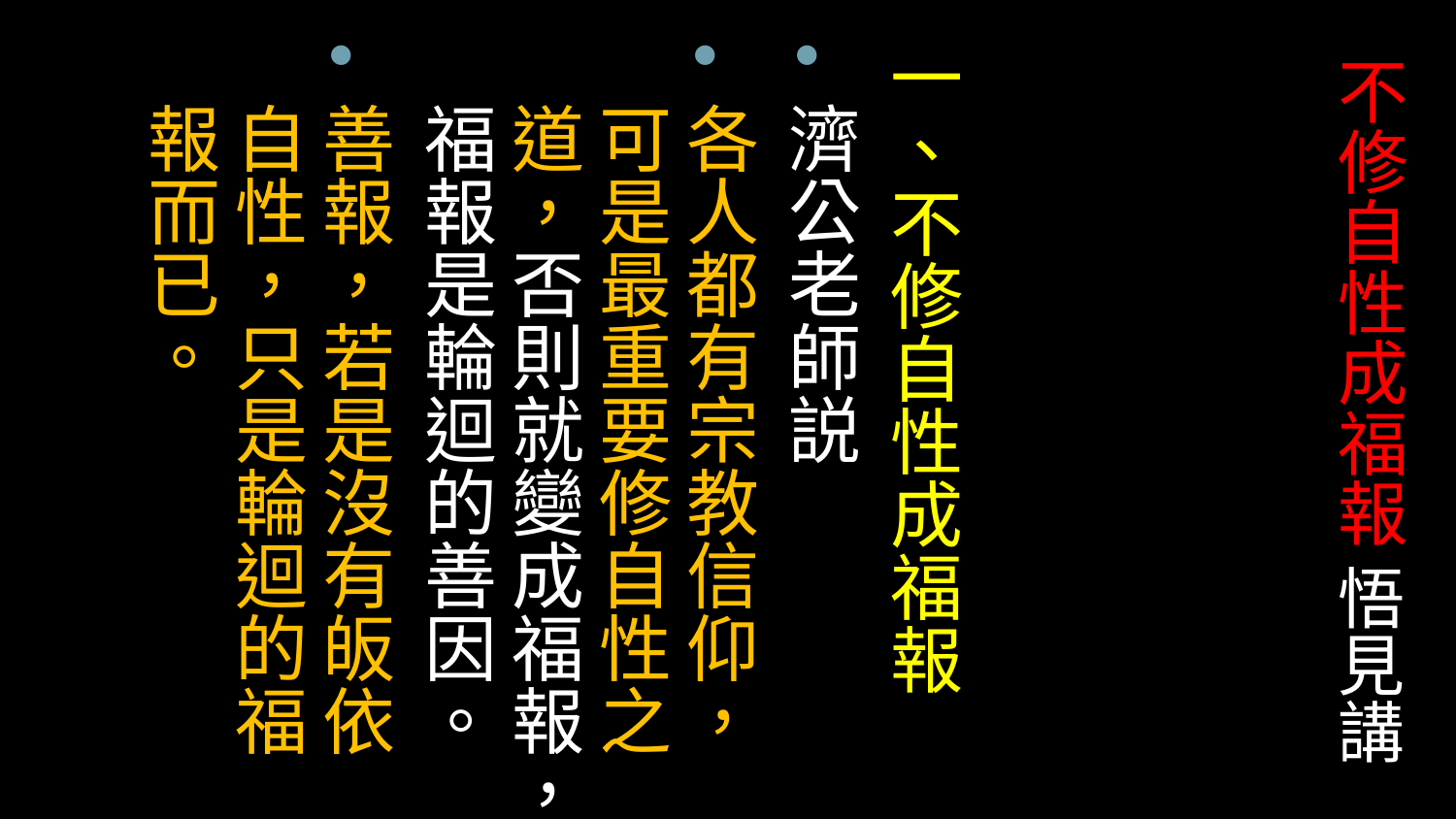

一、不修自性成福報
濟公老師説
各人都有宗教信仰，可是最重要修自性之道，否則就變成福報，福報是輪迴的善因。
善報，若是沒有皈依自性，只是輪迴的福報而已。

# 不修自性成福報 悟見講